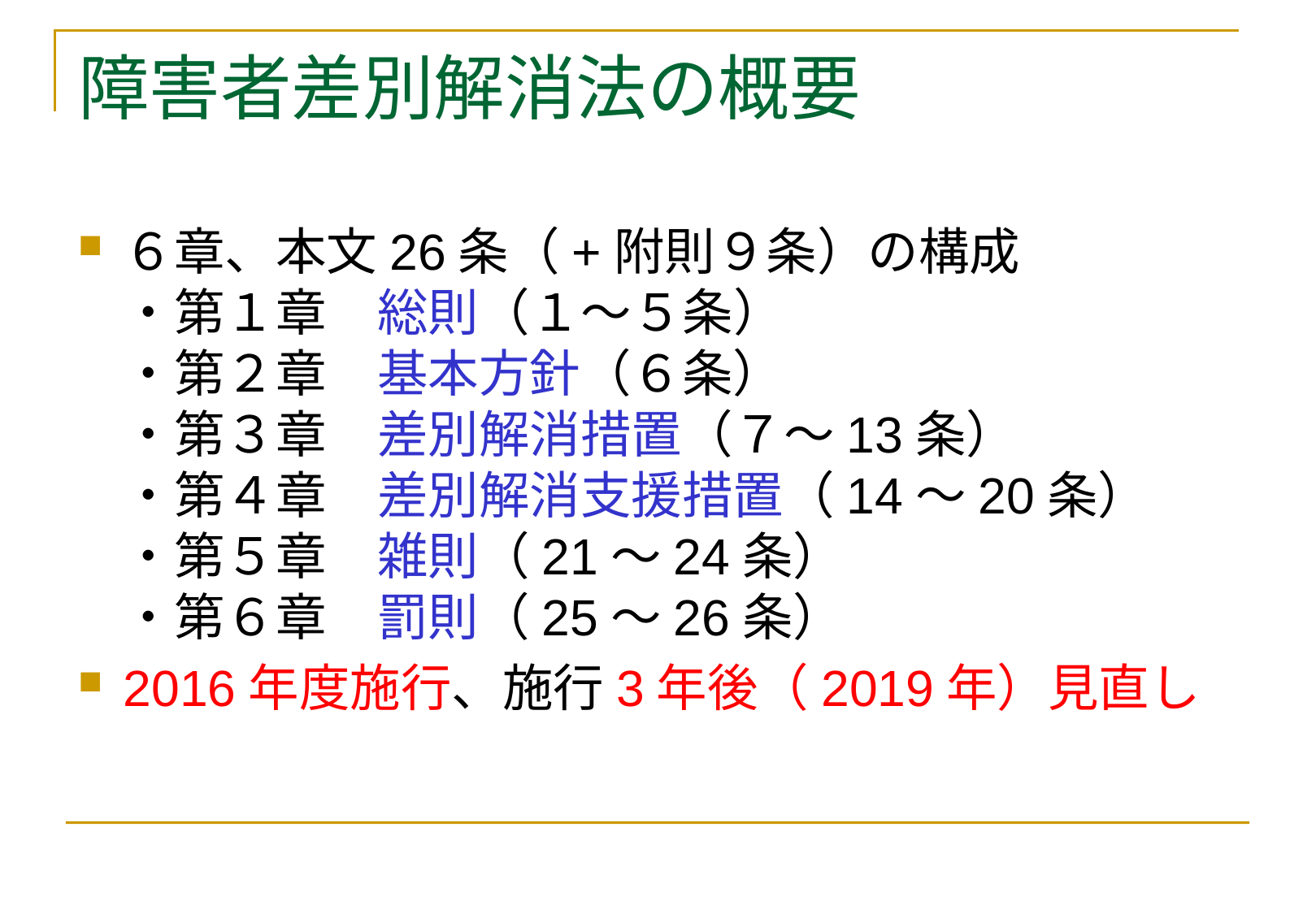

# 障害者差別解消法の概要
６章、本文26条（+附則９条）の構成
・第１章　総則（１～５条）
・第２章　基本方針（６条）
・第３章　差別解消措置（７～13条）
・第４章　差別解消支援措置（14～20条）
・第５章　雑則（21～24条）
・第６章　罰則（25～26条）
2016年度施行、施行3年後（2019年）見直し